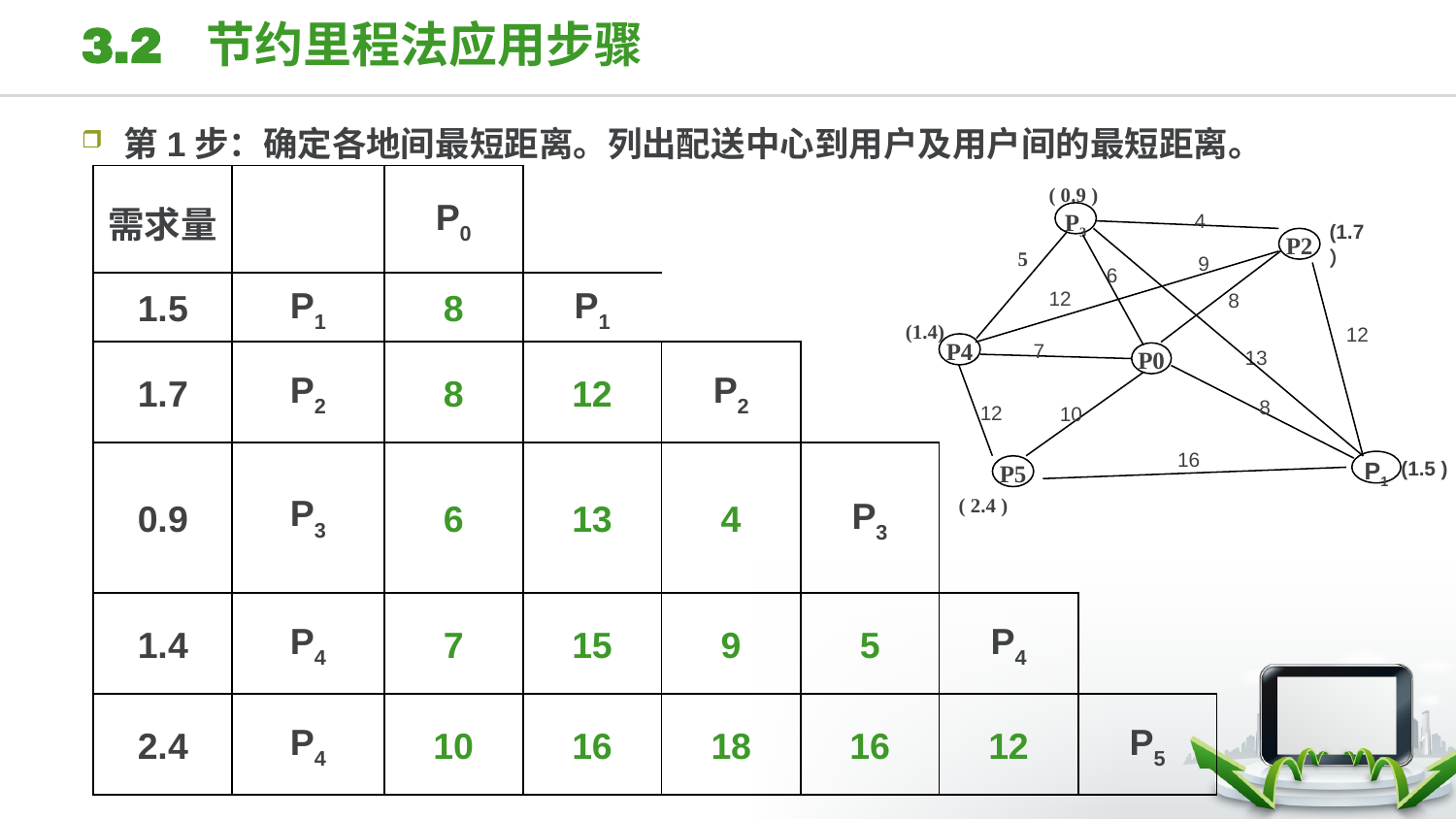

3.2  节约里程法应用步骤
第1步：确定各地间最短距离。列出配送中心到用户及用户间的最短距离。
| 需求量 |  | P0 |  |  |  |  |  |
| --- | --- | --- | --- | --- | --- | --- | --- |
| 1.5 | P1 | 8 | P1 |  |  |  |  |
| 1.7 | P2 | 8 | 12 | P2 |  |  |  |
| 0.9 | P3 | 6 | 13 | 4 | P3 |  |  |
| 1.4 | P4 | 7 | 15 | 9 | 5 | P4 |  |
| 2.4 | P4 | 10 | 16 | 18 | 16 | 12 | P5 |
( 0.9 )
P3
4
(1.7）

P2

5
9

6

12
8
(1.4)
12
P4
7
13
P0

8
12
10
16
P1
P5

( 2.4 )
(1.5 )